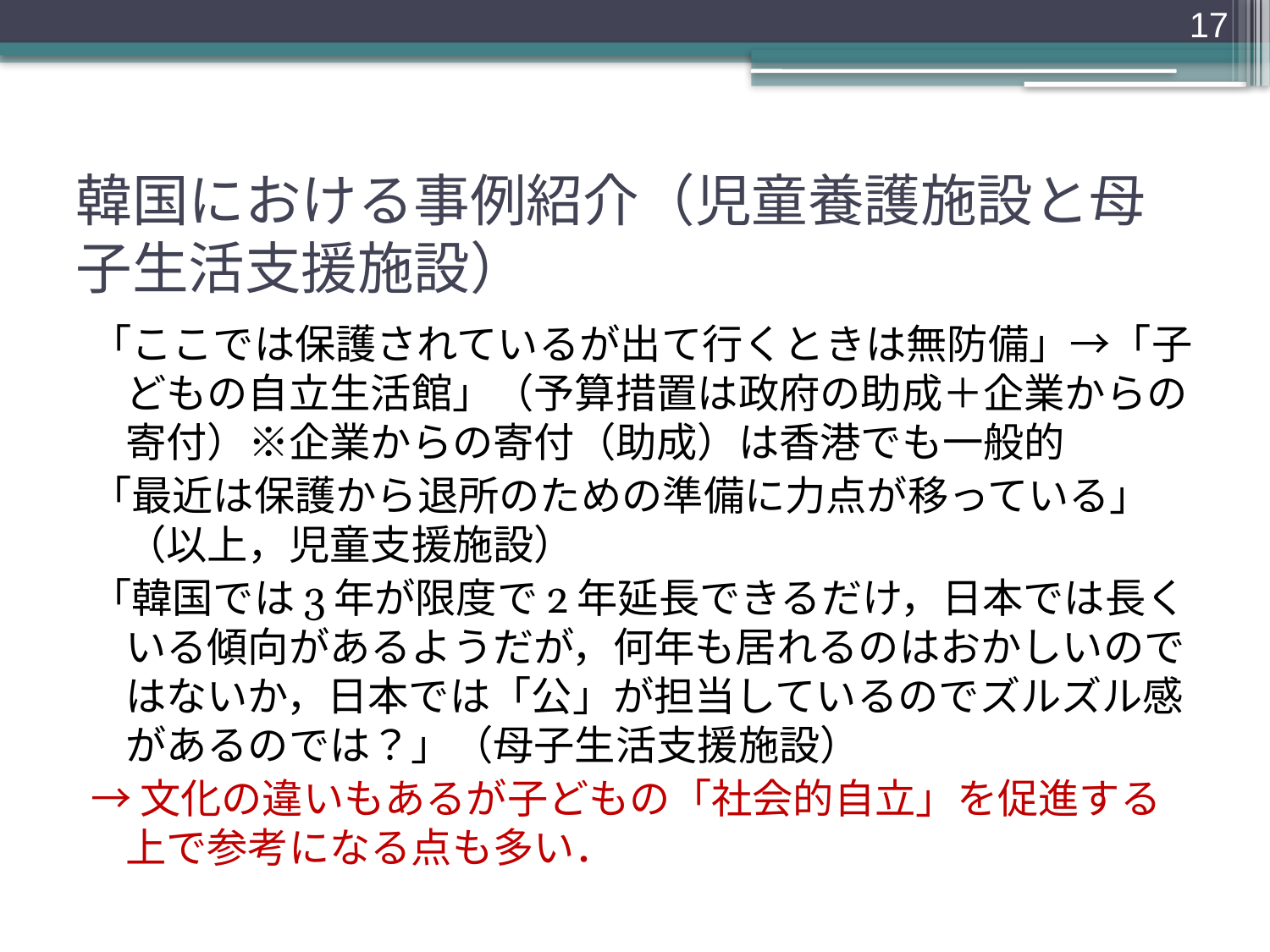

17
# 韓国における事例紹介（児童養護施設と母子生活支援施設）
「ここでは保護されているが出て行くときは無防備」→「子どもの自立生活館」（予算措置は政府の助成＋企業からの寄付）※企業からの寄付（助成）は香港でも一般的
「最近は保護から退所のための準備に力点が移っている」（以上，児童支援施設）
「韓国では3年が限度で2年延長できるだけ，日本では長くいる傾向があるようだが，何年も居れるのはおかしいのではないか，日本では「公」が担当しているのでズルズル感があるのでは？」（母子生活支援施設）
→文化の違いもあるが子どもの「社会的自立」を促進する上で参考になる点も多い．